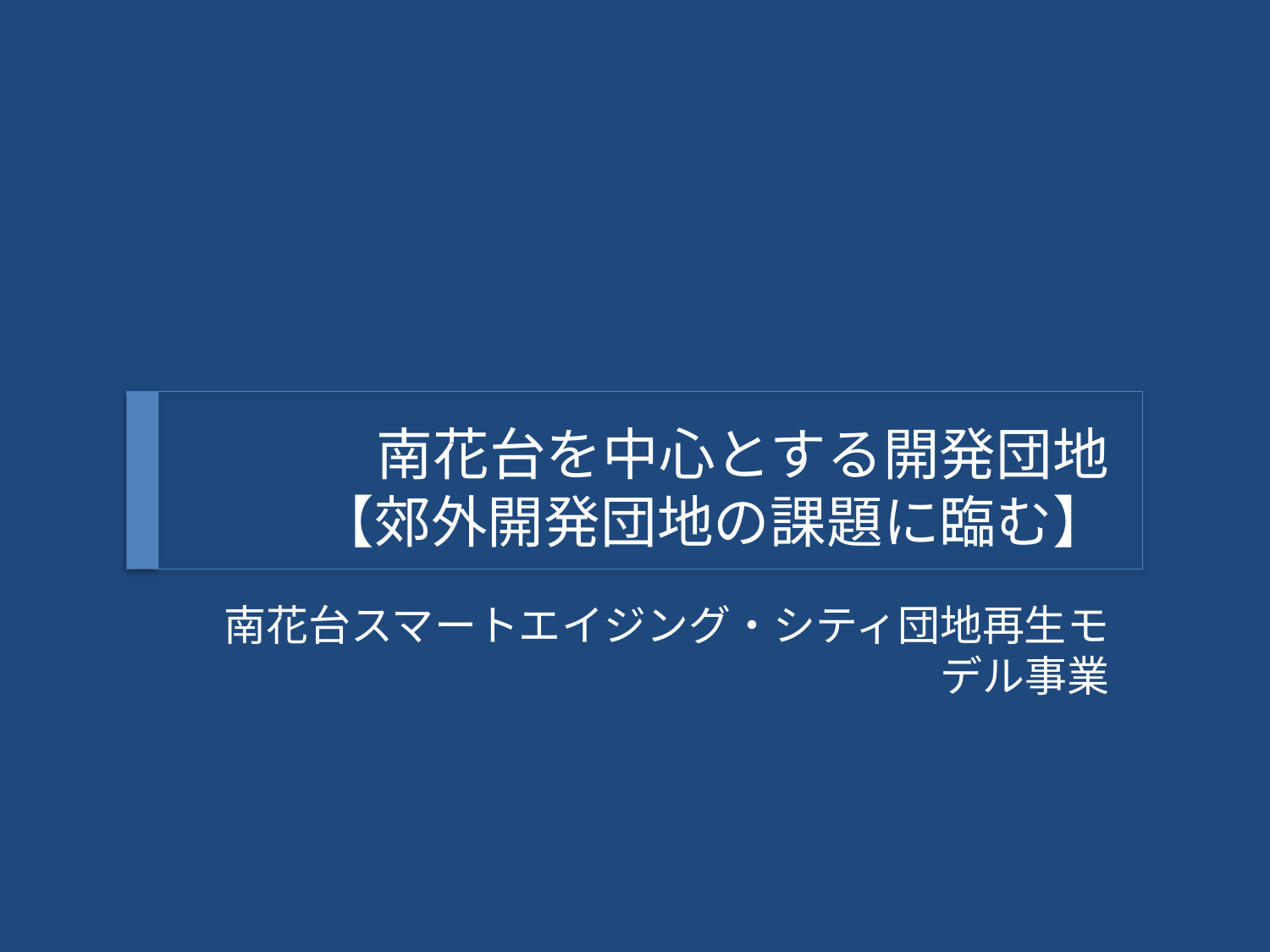

# 南花台を中心とする開発団地 【郊外開発団地の課題に臨む】
南花台スマートエイジング・シティ団地再生モデル事業